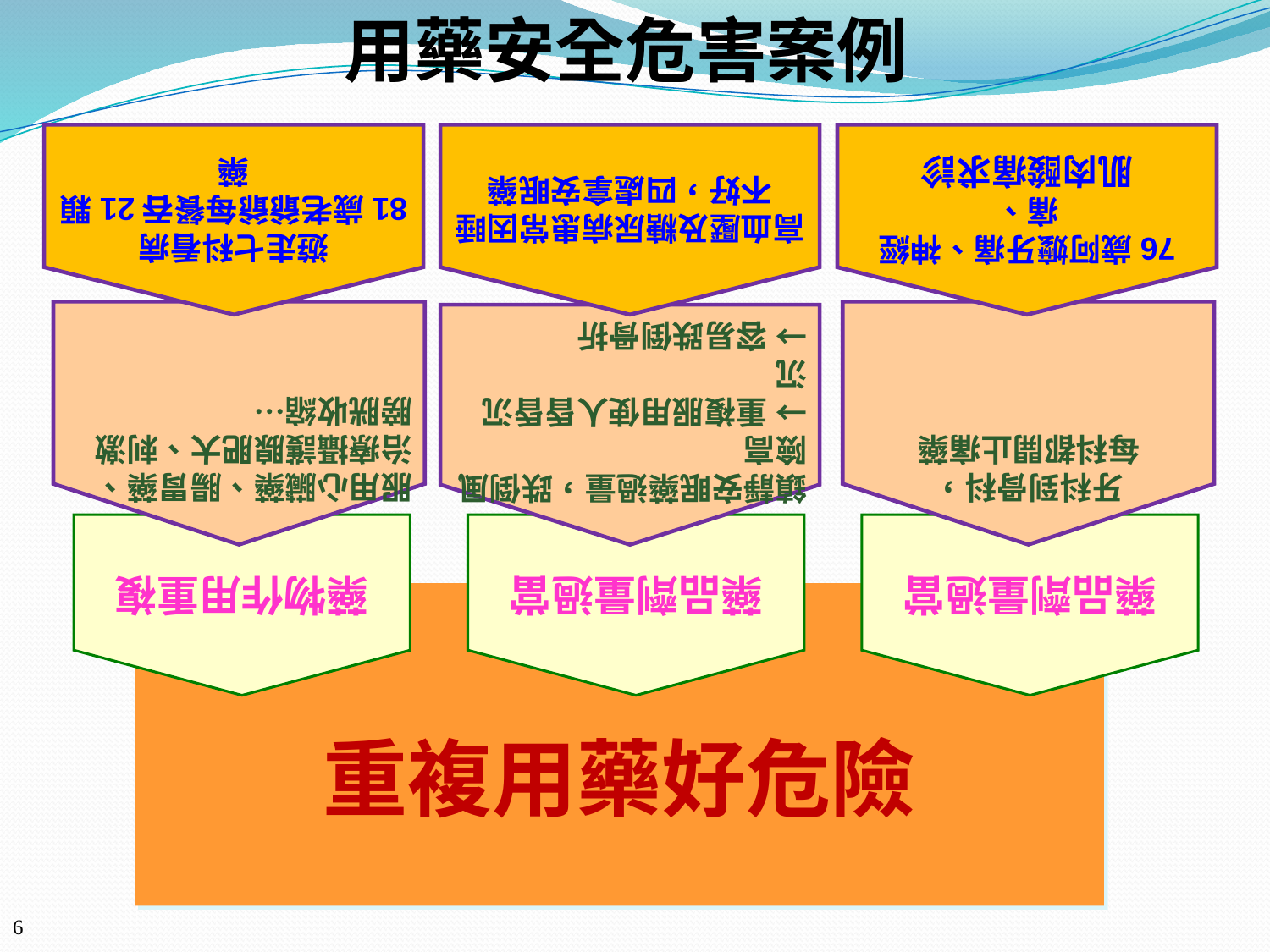

用藥安全危害案例
遊走七科看病
81歲老爺爺每餐吞21顆藥
76歲阿嬤牙痛、神經痛、
肌肉酸痛求診
高血壓及糖尿病患常因睡不好，四處拿安眠藥
鎮靜安眠藥過量，跌倒風險高
→重複服用使人昏昏沉沉
→容易跌倒骨折
牙科到骨科，
每科都開止痛藥
服用心臟藥、腸胃藥、治療攝護腺肥大、刺激膀胱收縮…

藥品劑量過當
藥物作用重複
藥品劑量過當

重複用藥好危險
6